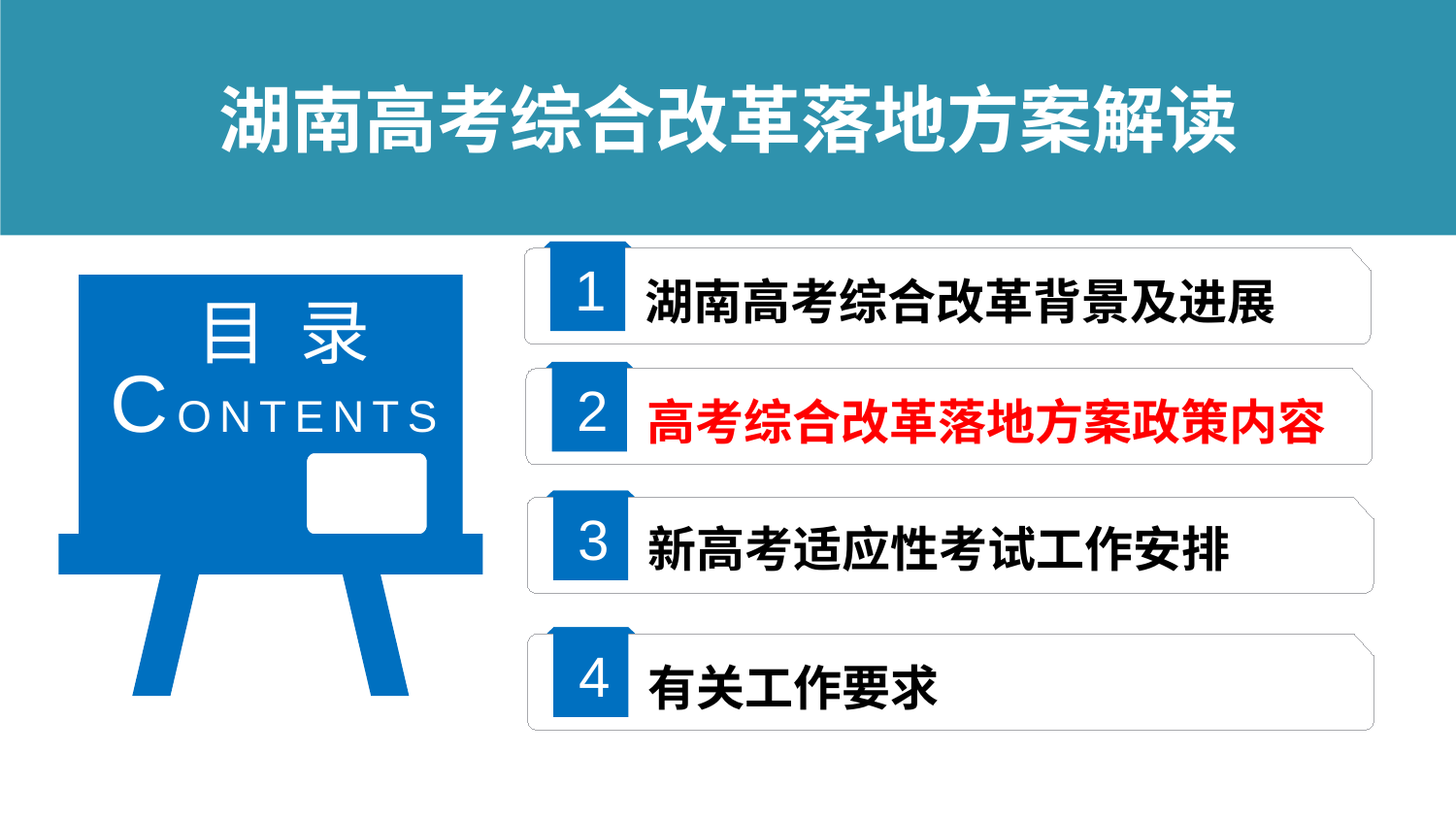

湖南高考综合改革落地方案解读

1
湖南高考综合改革背景及进展

目  录
CONTENTS

2
高考综合改革落地方案政策内容

3

新高考适应性考试工作安排

4
有关工作要求